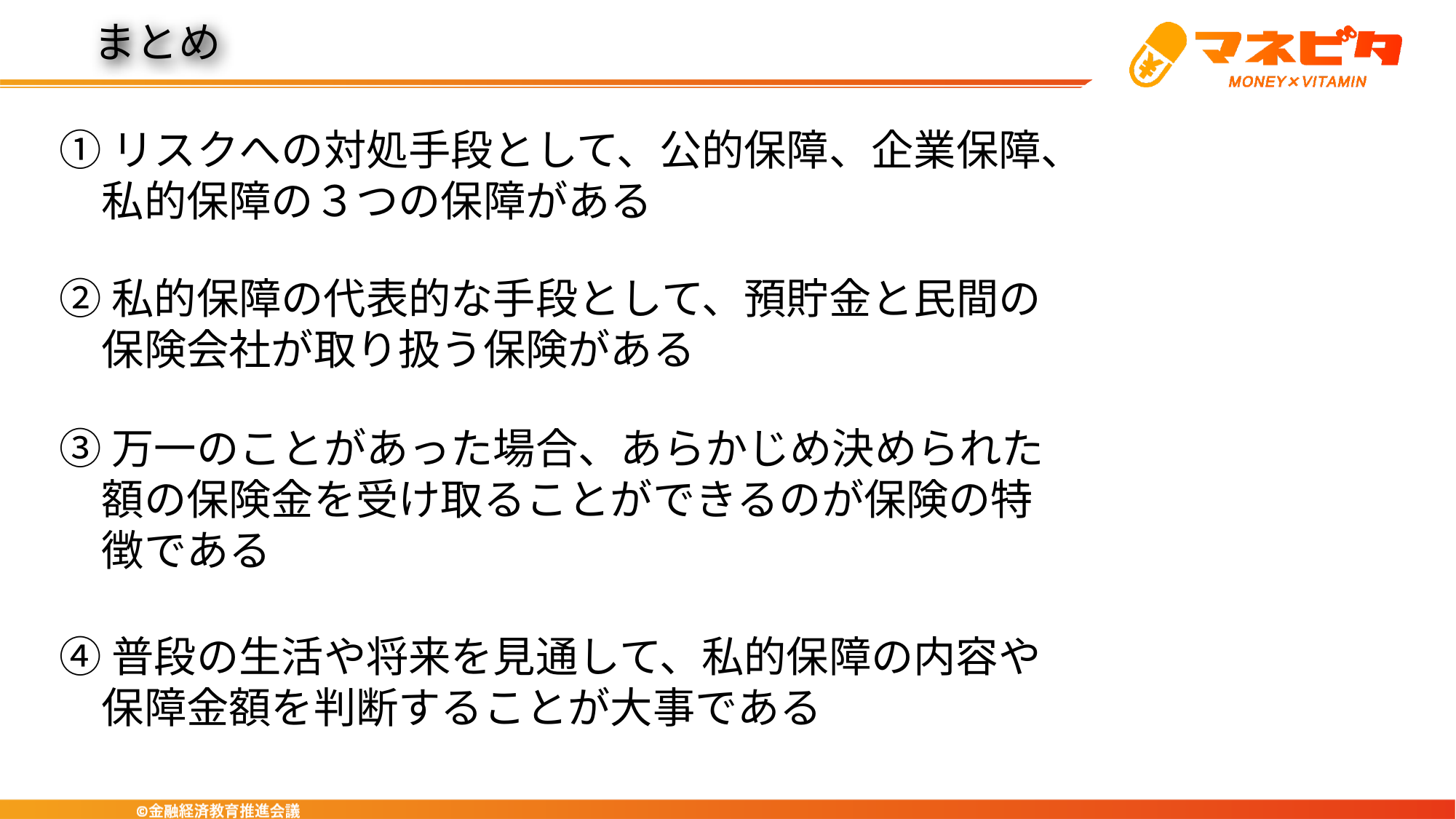

まとめ
①リスクへの対処手段として、公的保障、企業保障、
　私的保障の３つの保障がある
②私的保障の代表的な手段として、預貯金と民間の
　保険会社が取り扱う保険がある
③万一のことがあった場合、あらかじめ決められた
　額の保険金を受け取ることができるのが保険の特
　徴である
④普段の生活や将来を見通して、私的保障の内容や
　保障金額を判断することが大事である